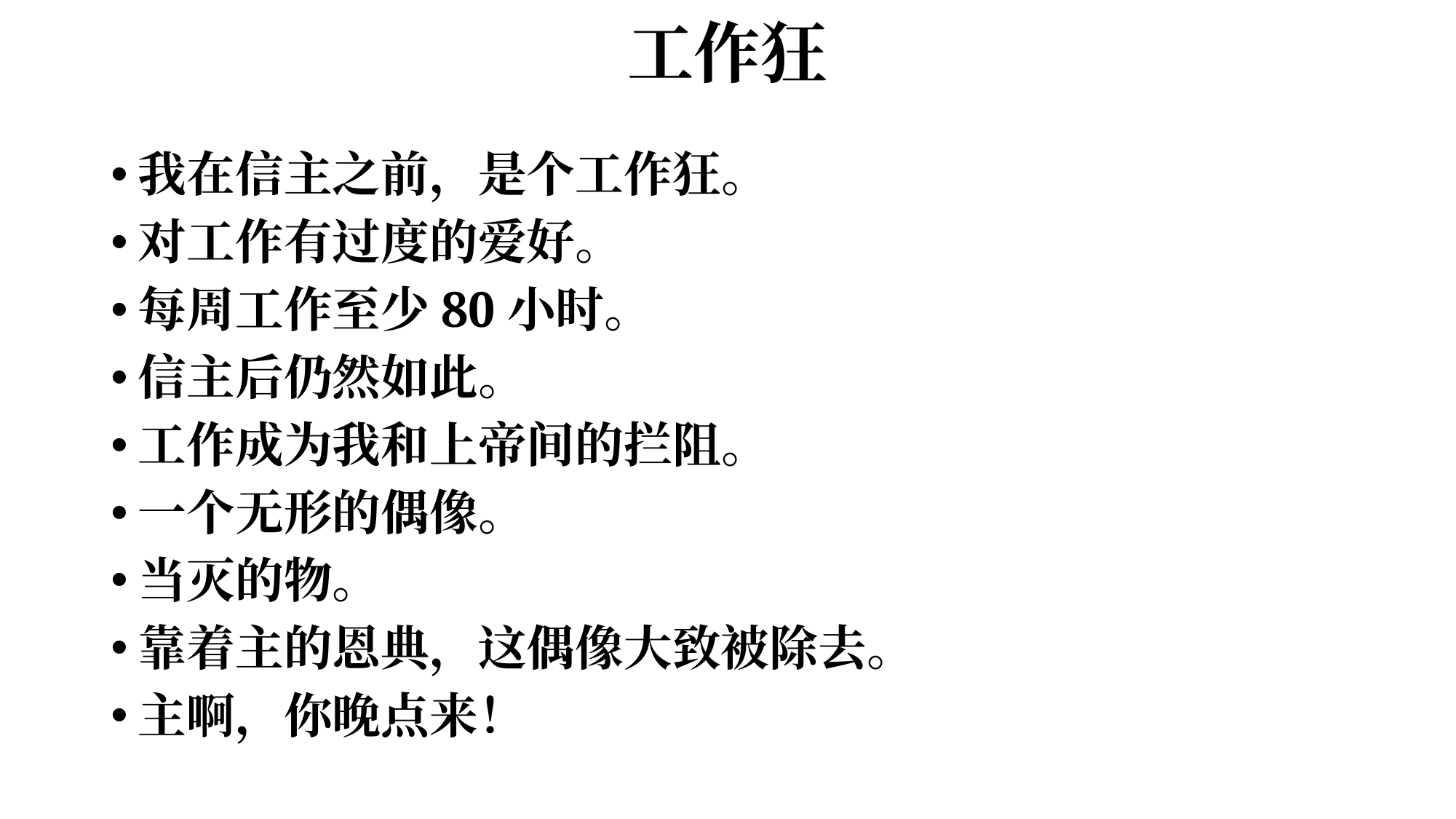

# 工作狂
我在信主之前，是个工作狂。
对工作有过度的爱好。
每周工作至少80小时。
信主后仍然如此。
工作成为我和上帝间的拦阻。
一个无形的偶像。
当灭的物。
靠着主的恩典，这偶像大致被除去。
主啊，你晚点来！